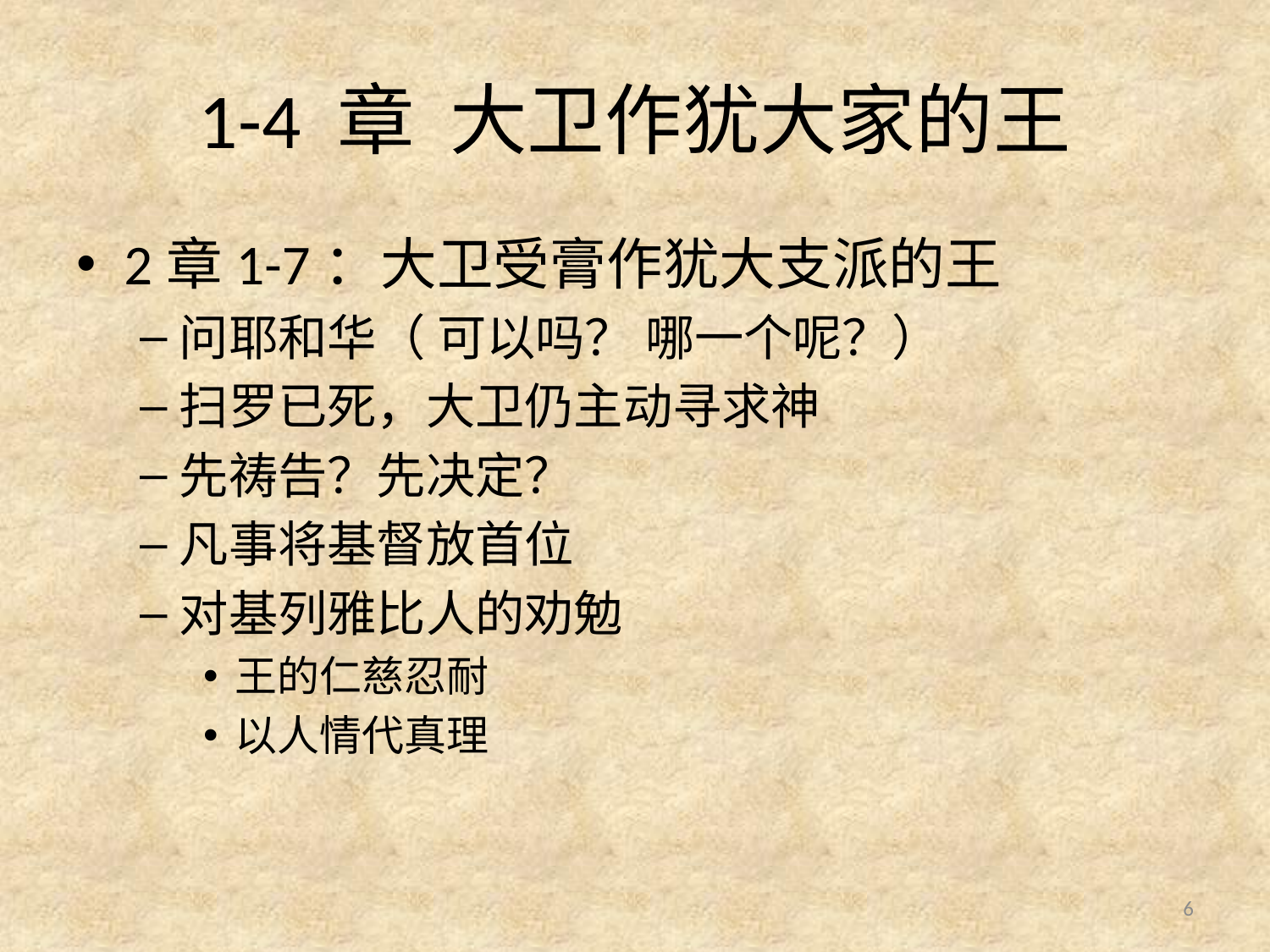

# 1-4 章  大卫作犹大家的王
2章1-7：大卫受膏作犹大支派的王
问耶和华（ 可以吗？ 哪一个呢？）
扫罗已死，大卫仍主动寻求神
先祷告？先决定？
凡事将基督放首位
对基列雅比人的劝勉
王的仁慈忍耐
以人情代真理

6